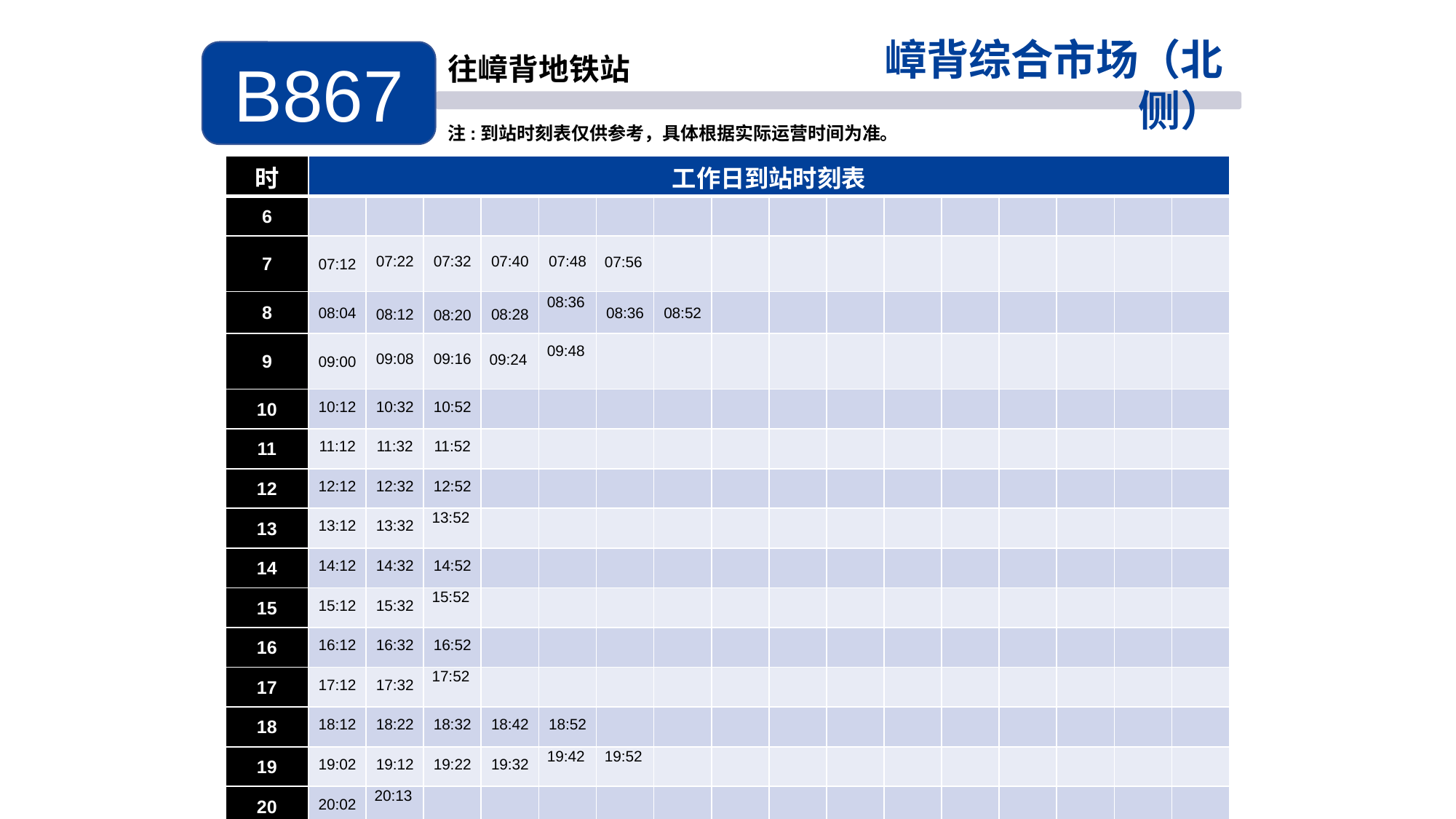

嶂背综合市场（北侧）
B867
往嶂背地铁站

注:到站时刻表仅供参考，具体根据实际运营时间为准。
| 时 | 工作日到站时刻表 |  |  |  |  |  |  |  |  |  |  |  |  |  |  |  |
| --- | --- | --- | --- | --- | --- | --- | --- | --- | --- | --- | --- | --- | --- | --- | --- | --- |
| 6 |  |  |  |  |  |  |  |  |  |  |  |  |  |  |  |  |
| 7 | 07:12 | 07:22 | 07:32 | 07:40 | 07:48 | 07:56 |  |  |  |  |  |  |  |  |  |  |
| 8 | 08:04 | 08:12 | 08:20 | 08:28 | 08:36 | 08:36 | 08:52 |  |  |  |  |  |  |  |  |  |
| 9 | 09:00 | 09:08 | 09:16 | 09:24 | 09:48 |  |  |  |  |  |  |  |  |  |  |  |
| 10 | 10:12 | 10:32 | 10:52 |  |  |  |  |  |  |  |  |  |  |  |  |  |
| 11 | 11:12 | 11:32 | 11:52 |  |  |  |  |  |  |  |  |  |  |  |  |  |
| 12 | 12:12 | 12:32 | 12:52 |  |  |  |  |  |  |  |  |  |  |  |  |  |
| 13 | 13:12 | 13:32 | 13:52 |  |  |  |  |  |  |  |  |  |  |  |  |  |
| 14 | 14:12 | 14:32 | 14:52 |  |  |  |  |  |  |  |  |  |  |  |  |  |
| 15 | 15:12 | 15:32 | 15:52 |  |  |  |  |  |  |  |  |  |  |  |  |  |
| 16 | 16:12 | 16:32 | 16:52 |  |  |  |  |  |  |  |  |  |  |  |  |  |
| 17 | 17:12 | 17:32 | 17:52 |  |  |  |  |  |  |  |  |  |  |  |  |  |
| 18 | 18:12 | 18:22 | 18:32 | 18:42 | 18:52 |  |  |  |  |  |  |  |  |  |  |  |
| 19 | 19:02 | 19:12 | 19:22 | 19:32 | 19:42 | 19:52 |  |  |  |  |  |  |  |  |  |  |
| 20 | 20:02 | 20:13 |  |  |  |  |  |  |  |  |  |  |  |  |  |  |